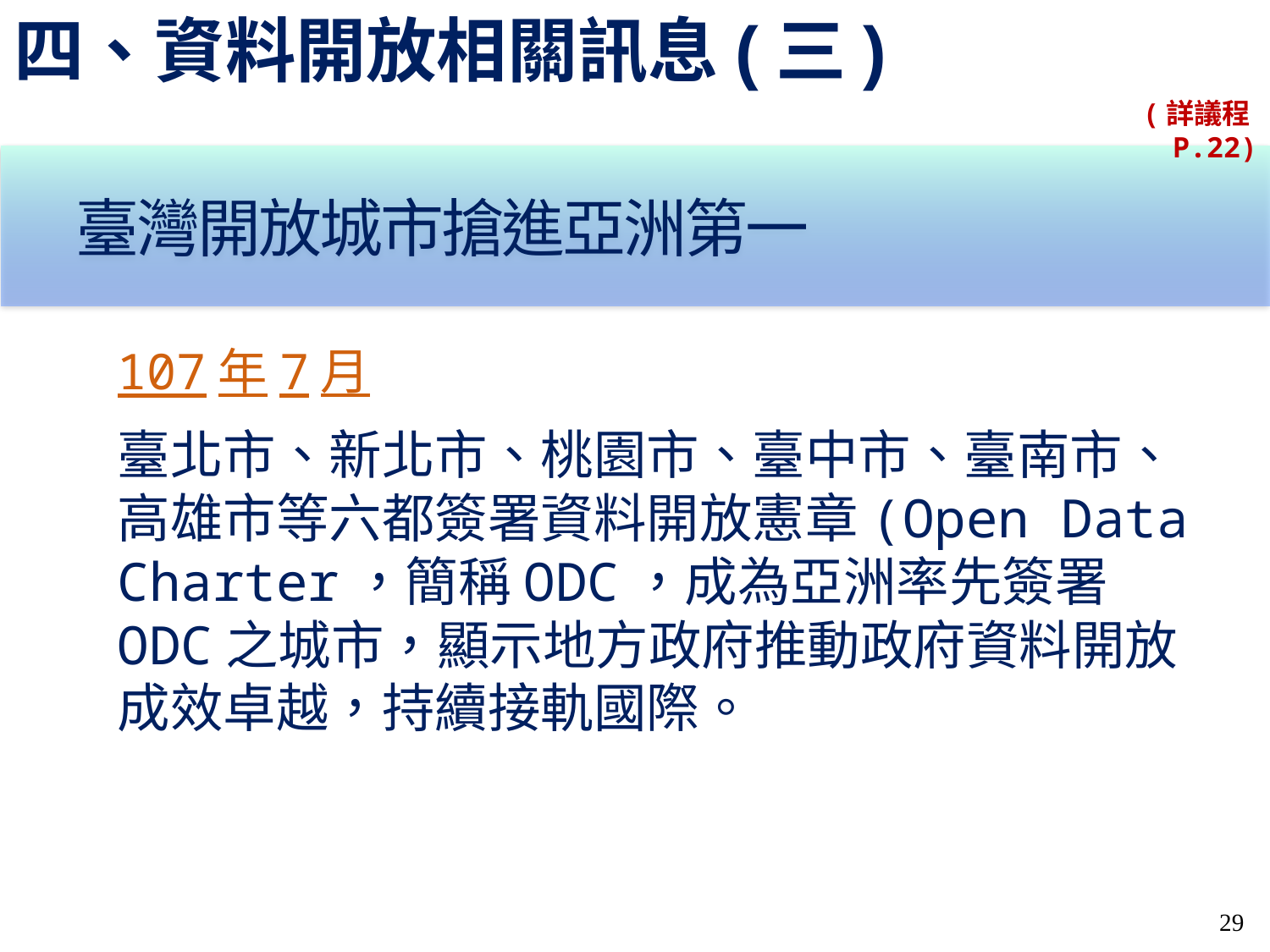

四、資料開放相關訊息(三)
(詳議程P.22)
臺灣開放城市搶進亞洲第一
107年7月
臺北市、新北市、桃園市、臺中市、臺南市、高雄市等六都簽署資料開放憲章(Open Data Charter，簡稱ODC，成為亞洲率先簽署ODC之城市，顯示地方政府推動政府資料開放成效卓越，持續接軌國際。
29